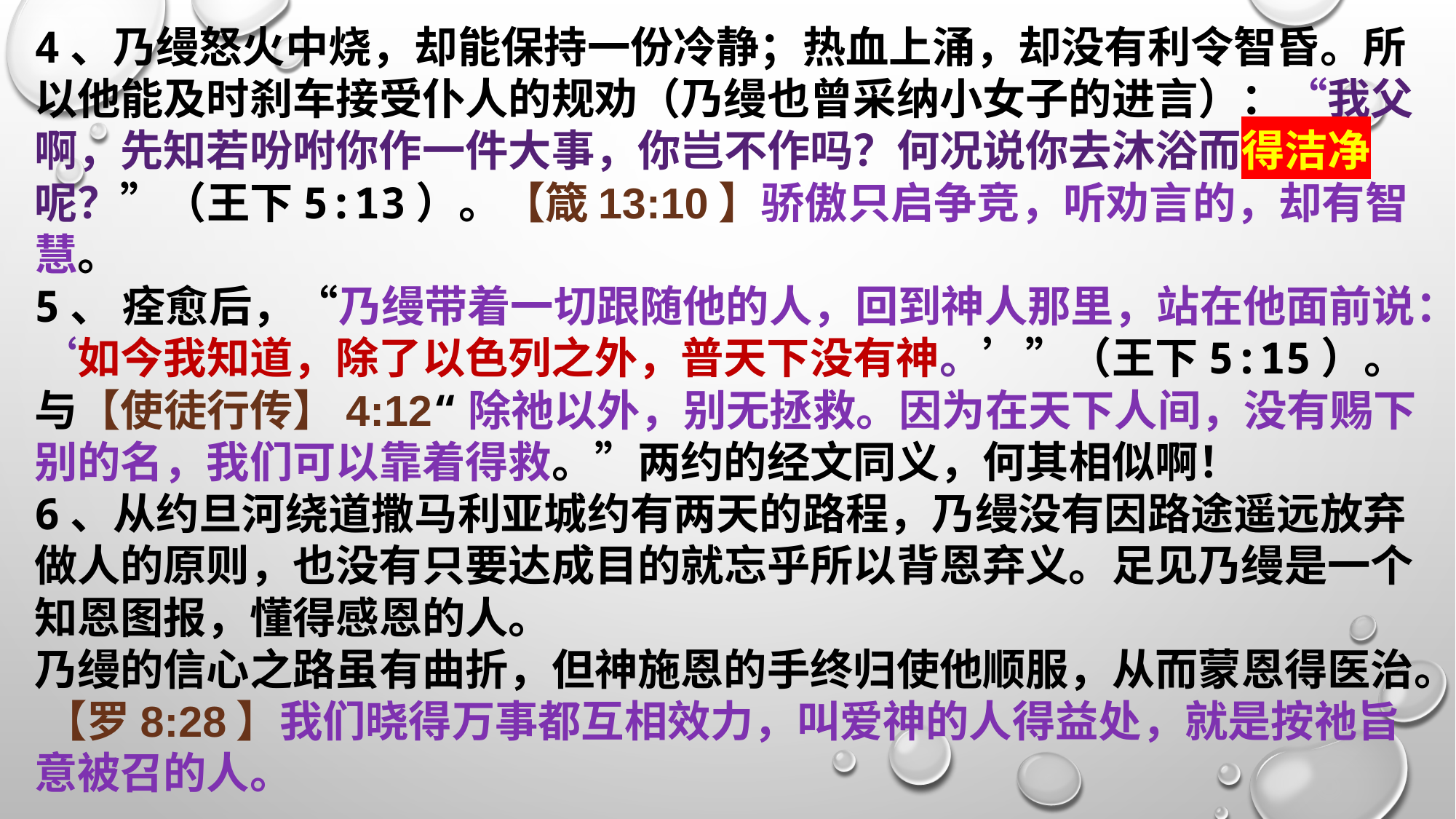

4、乃缦怒火中烧，却能保持一份冷静；热血上涌，却没有利令智昏。所以他能及时刹车接受仆人的规劝（乃缦也曾采纳小女子的进言）：“我父啊，先知若吩咐你作一件大事，你岂不作吗？何况说你去沐浴而得洁净呢？”（王下5:13）。【箴13:10】骄傲只启争竞，听劝言的，却有智慧。
5、 痊愈后，“乃缦带着一切跟随他的人，回到神人那里，站在他面前说：‘如今我知道，除了以色列之外，普天下没有神。’”（王下5:15）。与【使徒行传】4:12“除祂以外，别无拯救。因为在天下人间，没有赐下别的名，我们可以靠着得救。”两约的经文同义，何其相似啊！
6、从约旦河绕道撒马利亚城约有两天的路程，乃缦没有因路途遥远放弃做人的原则，也没有只要达成目的就忘乎所以背恩弃义。足见乃缦是一个知恩图报，懂得感恩的人。
乃缦的信心之路虽有曲折，但神施恩的手终归使他顺服，从而蒙恩得医治。 【罗8:28】我们晓得万事都互相效力，叫爱神的人得益处，就是按祂旨意被召的人。